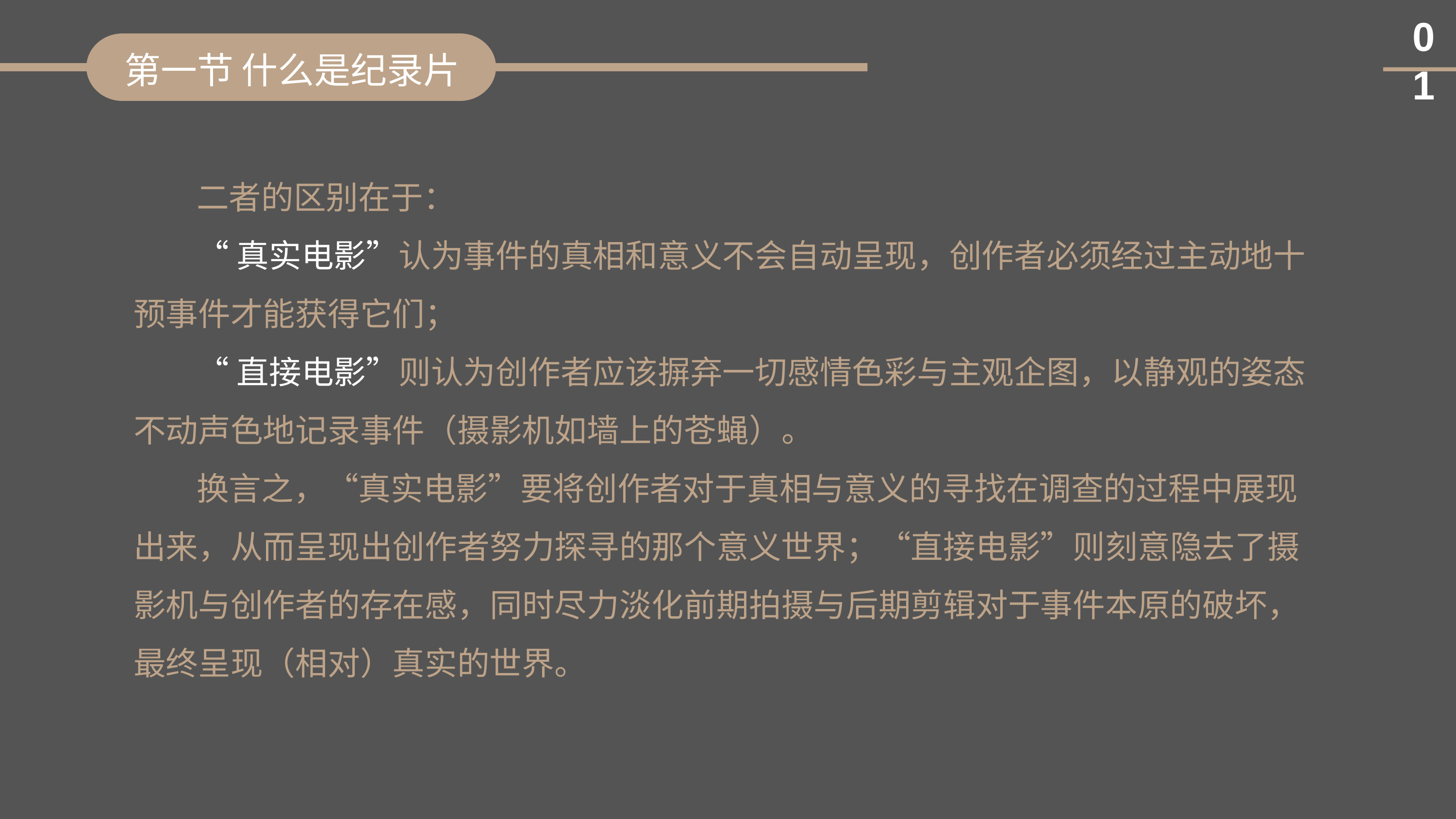

01

第一节 什么是纪录片

二者的区别在于：
“真实电影”认为事件的真相和意义不会自动呈现，创作者必须经过主动地十预事件才能获得它们；
“直接电影”则认为创作者应该摒弃一切感情色彩与主观企图，以静观的姿态不动声色地记录事件（摄影机如墙上的苍蝇）。
换言之，“真实电影”要将创作者对于真相与意义的寻找在调查的过程中展现出来，从而呈现出创作者努力探寻的那个意义世界；“直接电影”则刻意隐去了摄影机与创作者的存在感，同时尽力淡化前期拍摄与后期剪辑对于事件本原的破坏，最终呈现（相对）真实的世界。